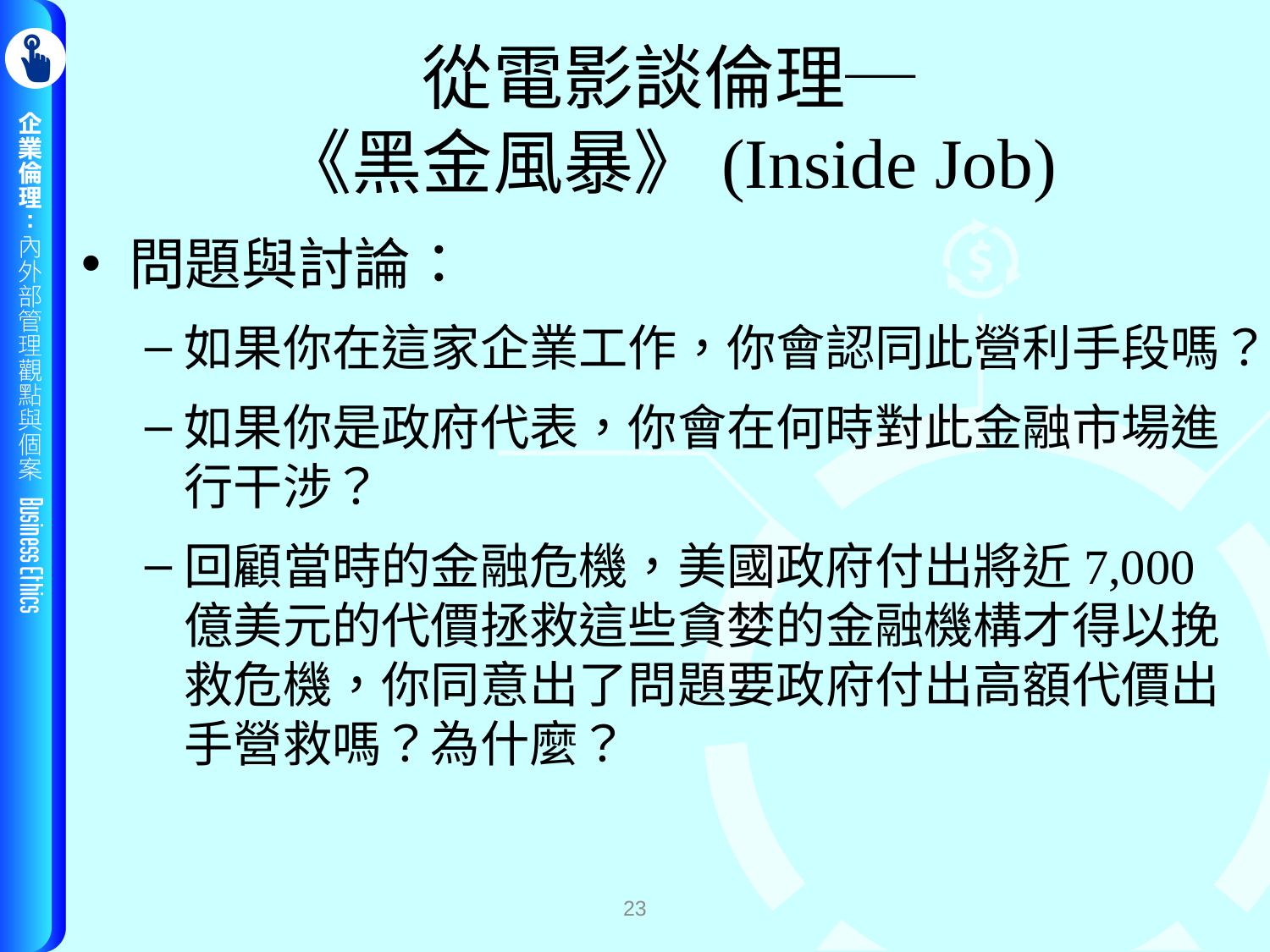

# 從電影談倫理─ 《黑金風暴》(Inside Job)
問題與討論：
如果你在這家企業工作，你會認同此營利手段嗎？
如果你是政府代表，你會在何時對此金融市場進行干涉？
回顧當時的金融危機，美國政府付出將近7,000億美元的代價拯救這些貪婪的金融機構才得以挽救危機，你同意出了問題要政府付出高額代價出手營救嗎？為什麼？
23